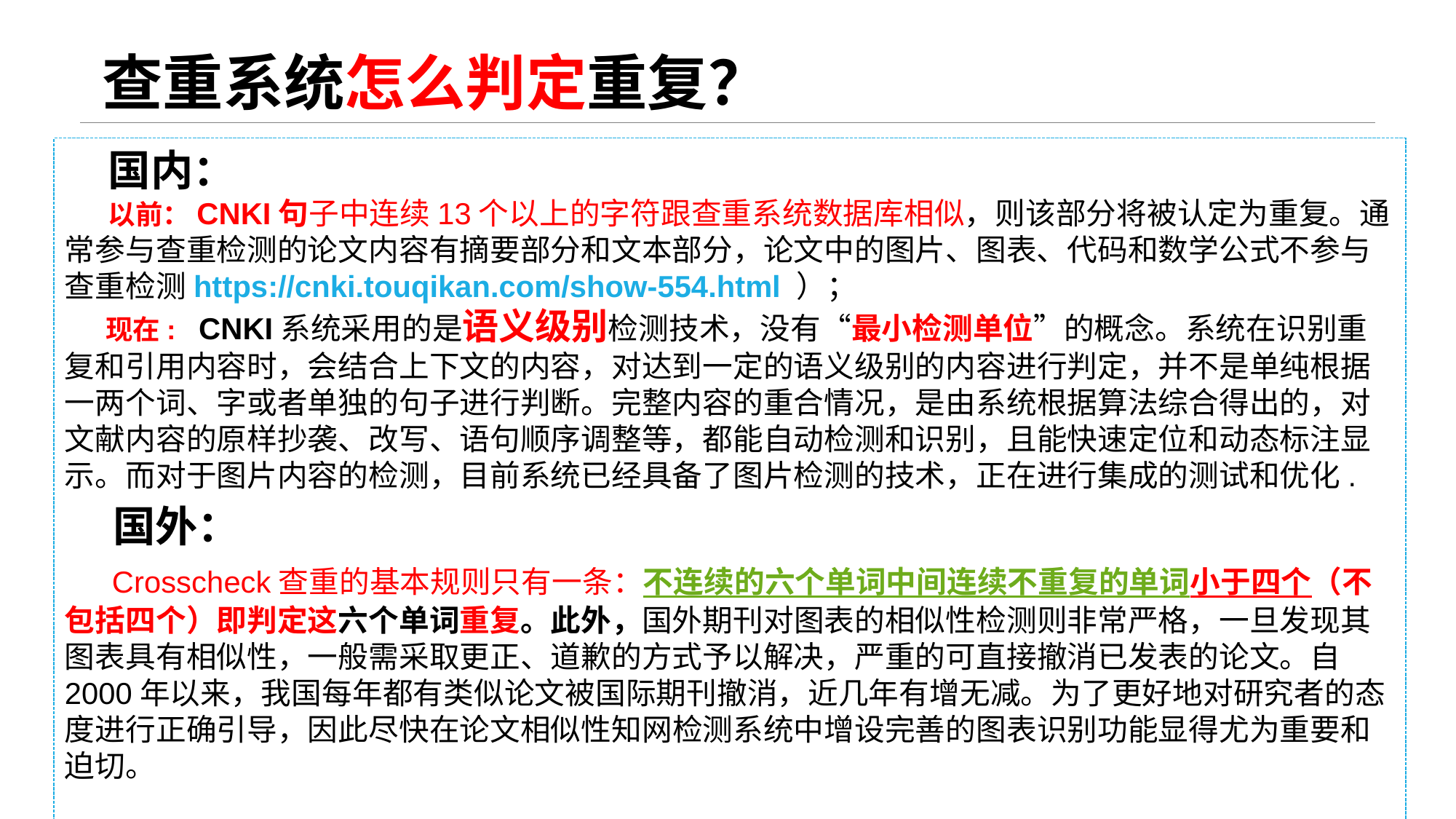

查重系统怎么判定重复？
      国内：
      以前：CNKI句子中连续13个以上的字符跟查重系统数据库相似，则该部分将被认定为重复。通常参与查重检测的论文内容有摘要部分和文本部分，论文中的图片、图表、代码和数学公式不参与查重检测https://cnki.touqikan.com/show-554.html ）；
     现在:   CNKI系统采用的是语义级别检测技术，没有“最小检测单位”的概念。系统在识别重复和引用内容时，会结合上下文的内容，对达到一定的语义级别的内容进行判定，并不是单纯根据一两个词、字或者单独的句子进行判断。完整内容的重合情况，是由系统根据算法综合得出的，对文献内容的原样抄袭、改写、语句顺序调整等，都能自动检测和识别，且能快速定位和动态标注显示。而对于图片内容的检测，目前系统已经具备了图片检测的技术，正在进行集成的测试和优化.
    国外：
    Crosscheck查重的基本规则只有一条：不连续的六个单词中间连续不重复的单词小于四个（不包括四个）即判定这六个单词重复。此外，国外期刊对图表的相似性检测则非常严格，一旦发现其图表具有相似性，一般需采取更正、道歉的方式予以解决，严重的可直接撤消已发表的论文。自2000年以来，我国每年都有类似论文被国际期刊撤消，近几年有增无减。为了更好地对研究者的态度进行正确引导，因此尽快在论文相似性知网检测系统中增设完善的图表识别功能显得尤为重要和迫切。